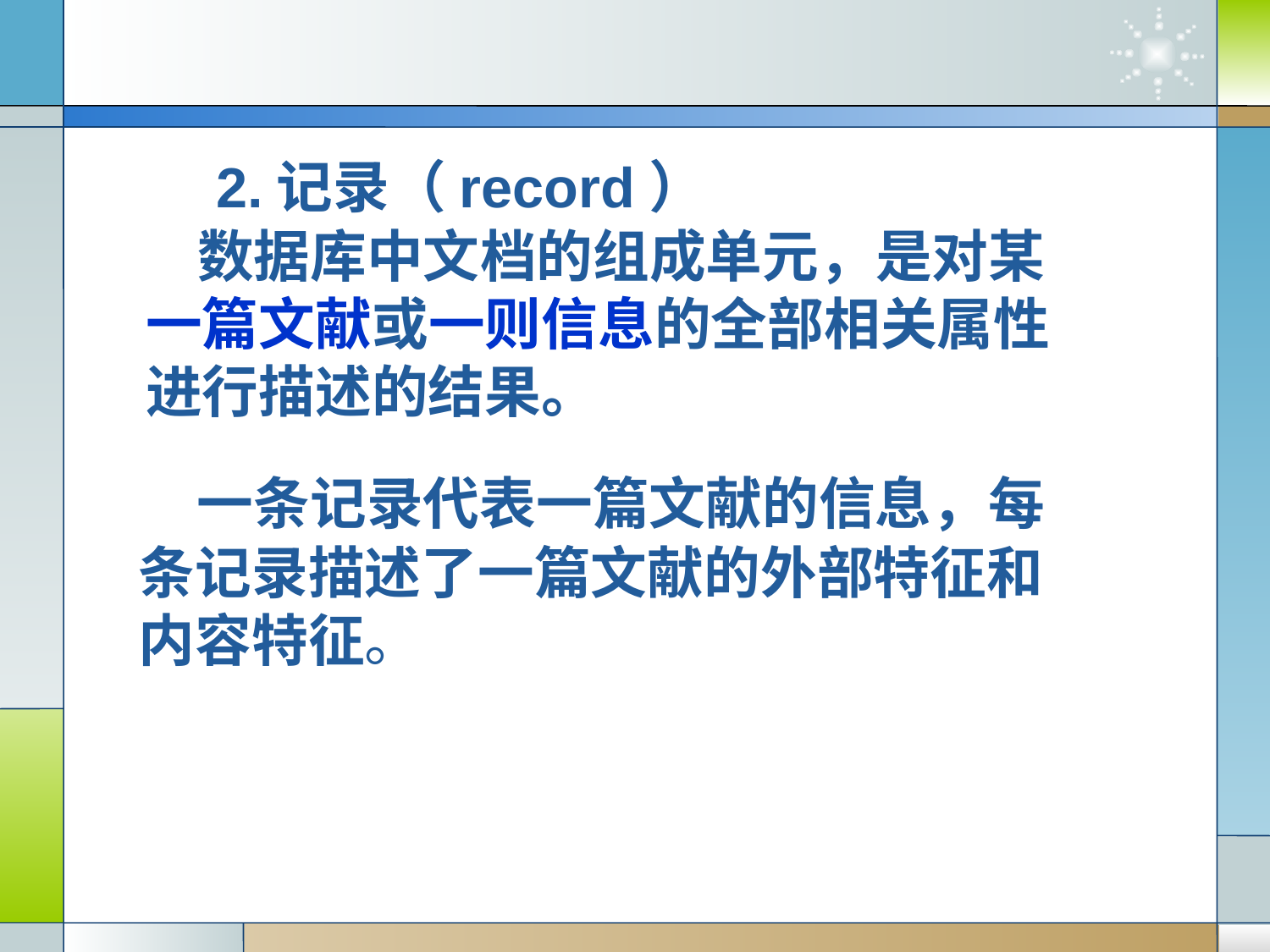

2.记录（record）
    数据库中文档的组成单元，是对某一篇文献或一则信息的全部相关属性进行描述的结果。
   一条记录代表一篇文献的信息，每条记录描述了一篇文献的外部特征和内容特征。